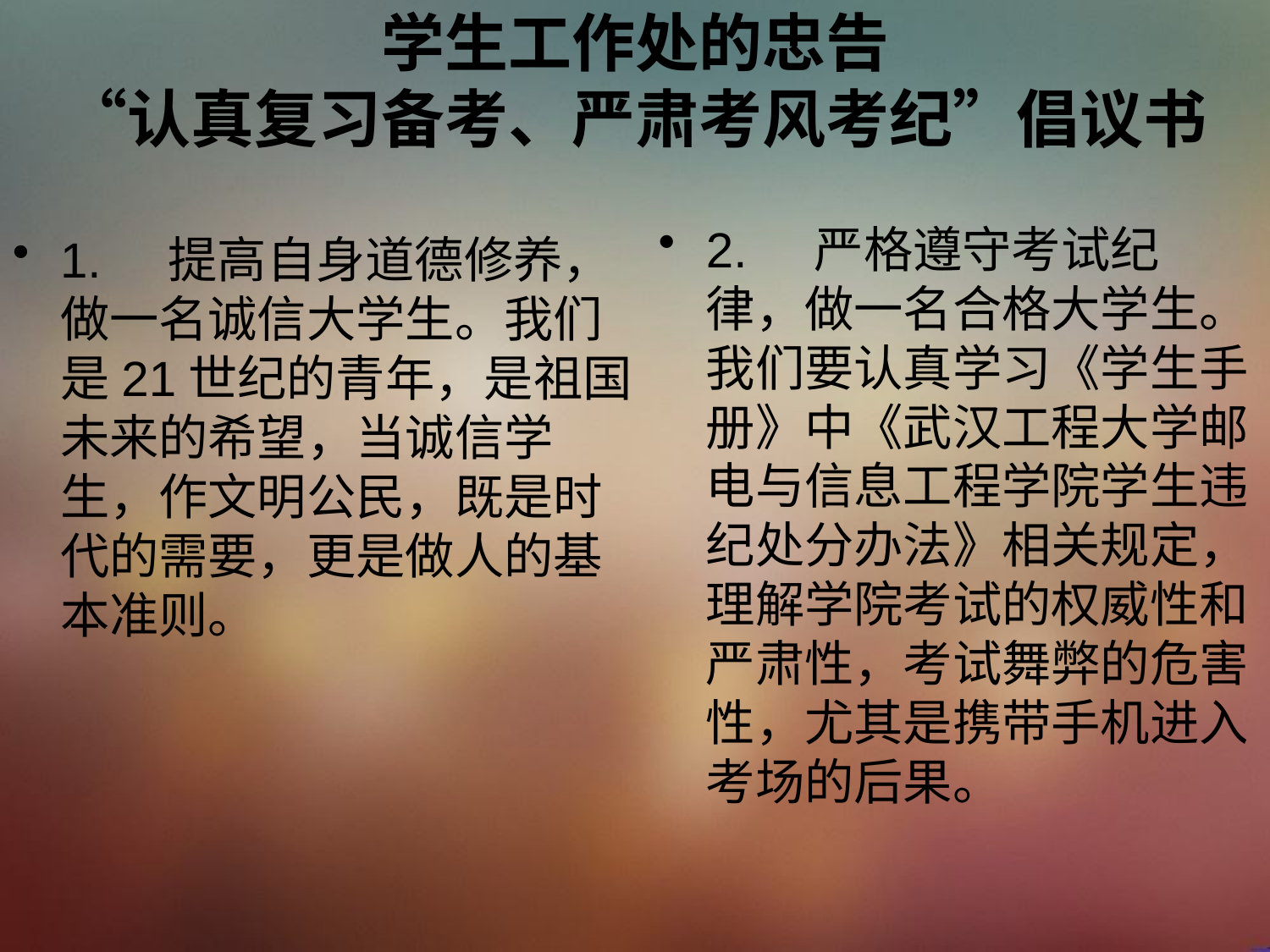

# 学生工作处的忠告 “认真复习备考、严肃考风考纪”倡议书
2.    严格遵守考试纪律，做一名合格大学生。我们要认真学习《学生手册》中《武汉工程大学邮电与信息工程学院学生违纪处分办法》相关规定，理解学院考试的权威性和严肃性，考试舞弊的危害性，尤其是携带手机进入考场的后果。
1.    提高自身道德修养，做一名诚信大学生。我们是21世纪的青年，是祖国未来的希望，当诚信学生，作文明公民，既是时代的需要，更是做人的基本准则。